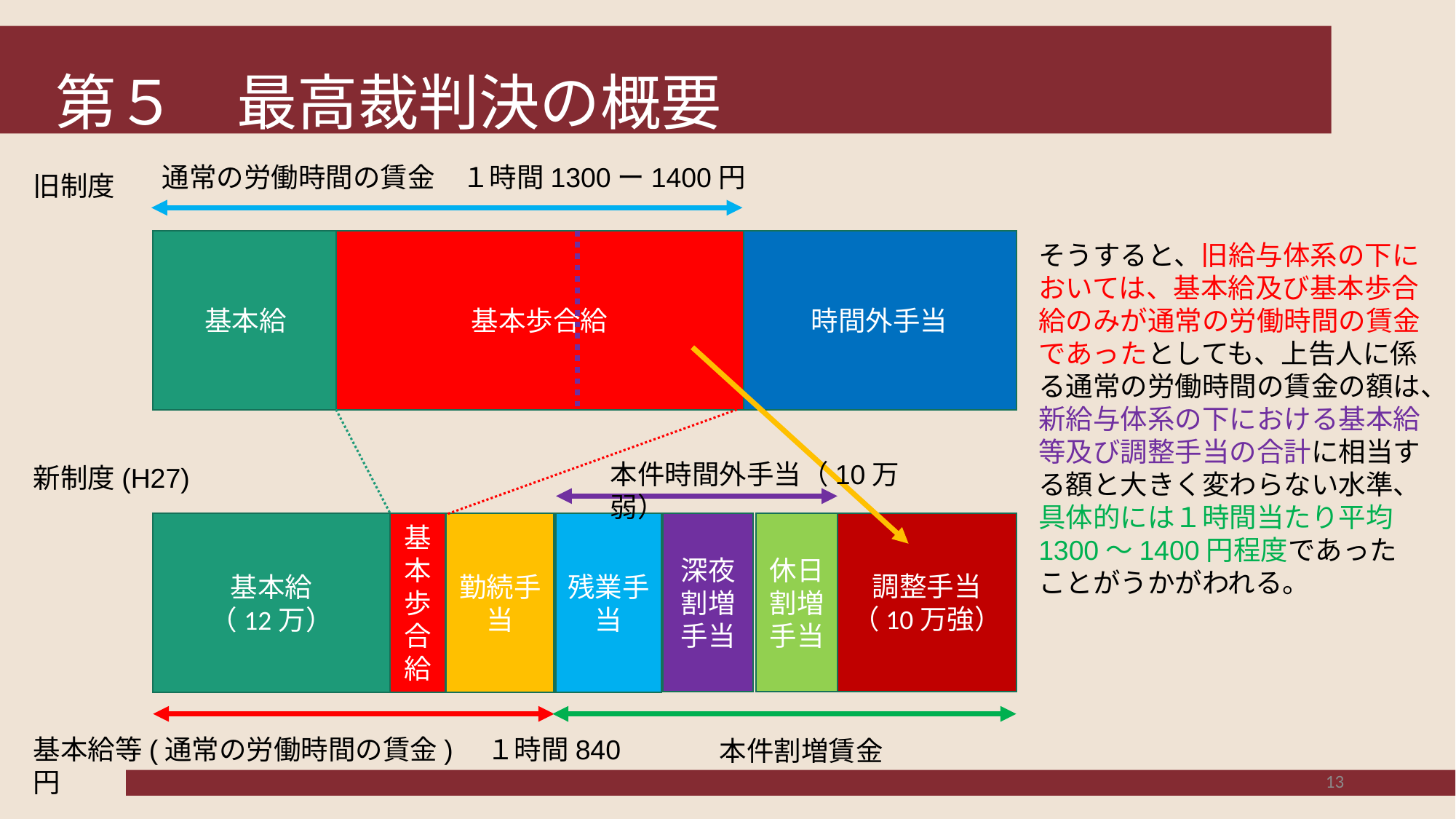

# 第５　最高裁判決の概要
通常の労働時間の賃金　１時間1300ー1400円
旧制度
基本給
基本歩合給
時間外手当
そうすると、旧給与体系の下においては、基本給及び基本歩合給のみが通常の労働時間の賃金であったとしても、上告人に係る通常の労働時間の賃金の額は、新給与体系の下における基本給等及び調整手当の合計に相当する額と大きく変わらない水準、具体的には１時間当たり平均1300～1400円程度であったことがうかがわれる。
本件時間外手当（10万弱）
新制度(H27)
深夜割増手当
休日割増手当
調整手当（10万強）
基本給
（12万）
基本歩合給
勤続手当
残業手当
基本給等(通常の労働時間の賃金)　１時間840円
本件割増賃金
13